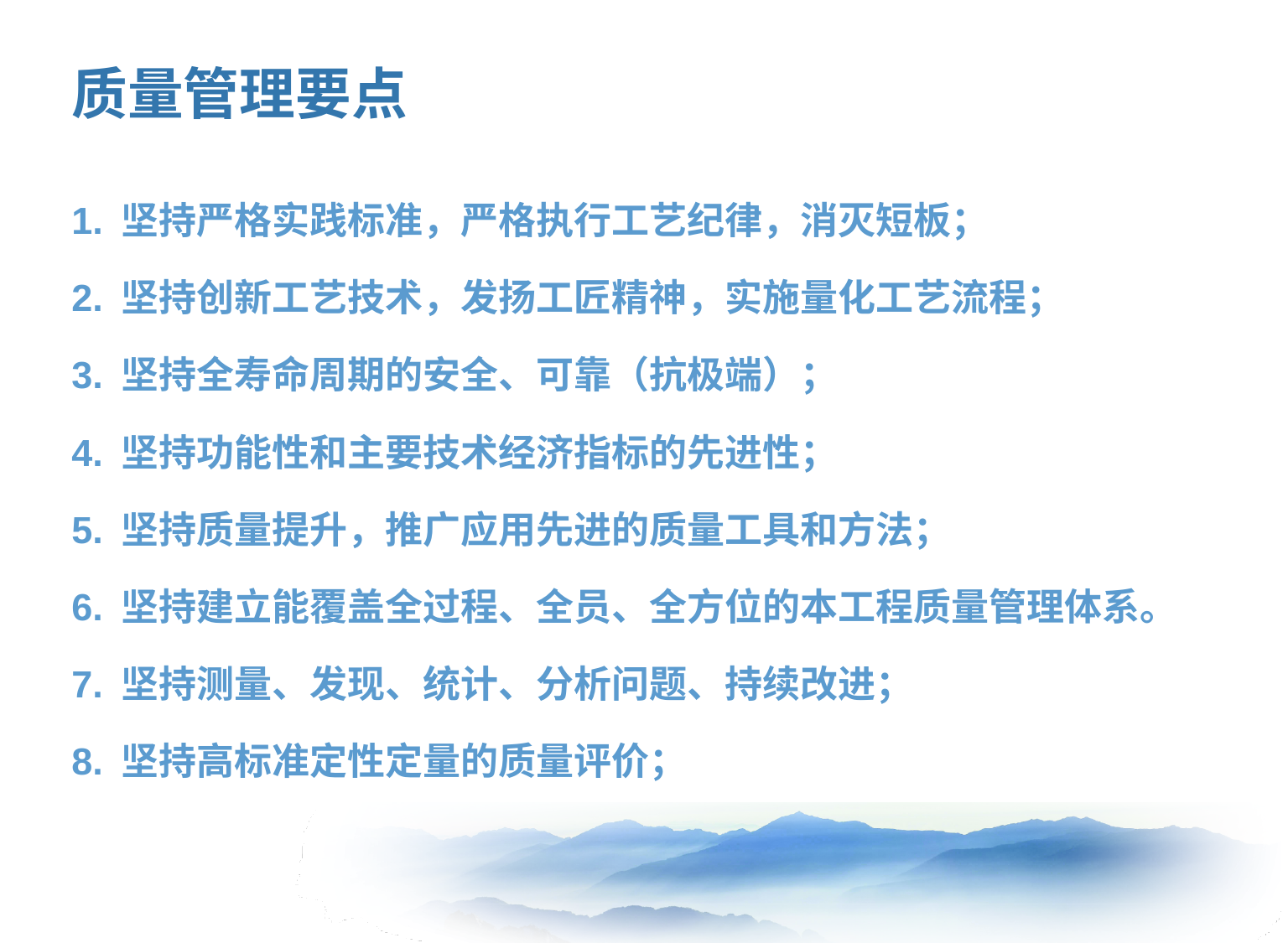

# 质量管理要点
1. 坚持严格实践标准，严格执行工艺纪律，消灭短板；
2. 坚持创新工艺技术，发扬工匠精神，实施量化工艺流程；
3. 坚持全寿命周期的安全、可靠（抗极端）；
4. 坚持功能性和主要技术经济指标的先进性；
5. 坚持质量提升，推广应用先进的质量工具和方法；
6. 坚持建立能覆盖全过程、全员、全方位的本工程质量管理体系。
7. 坚持测量、发现、统计、分析问题、持续改进；
8. 坚持高标准定性定量的质量评价；